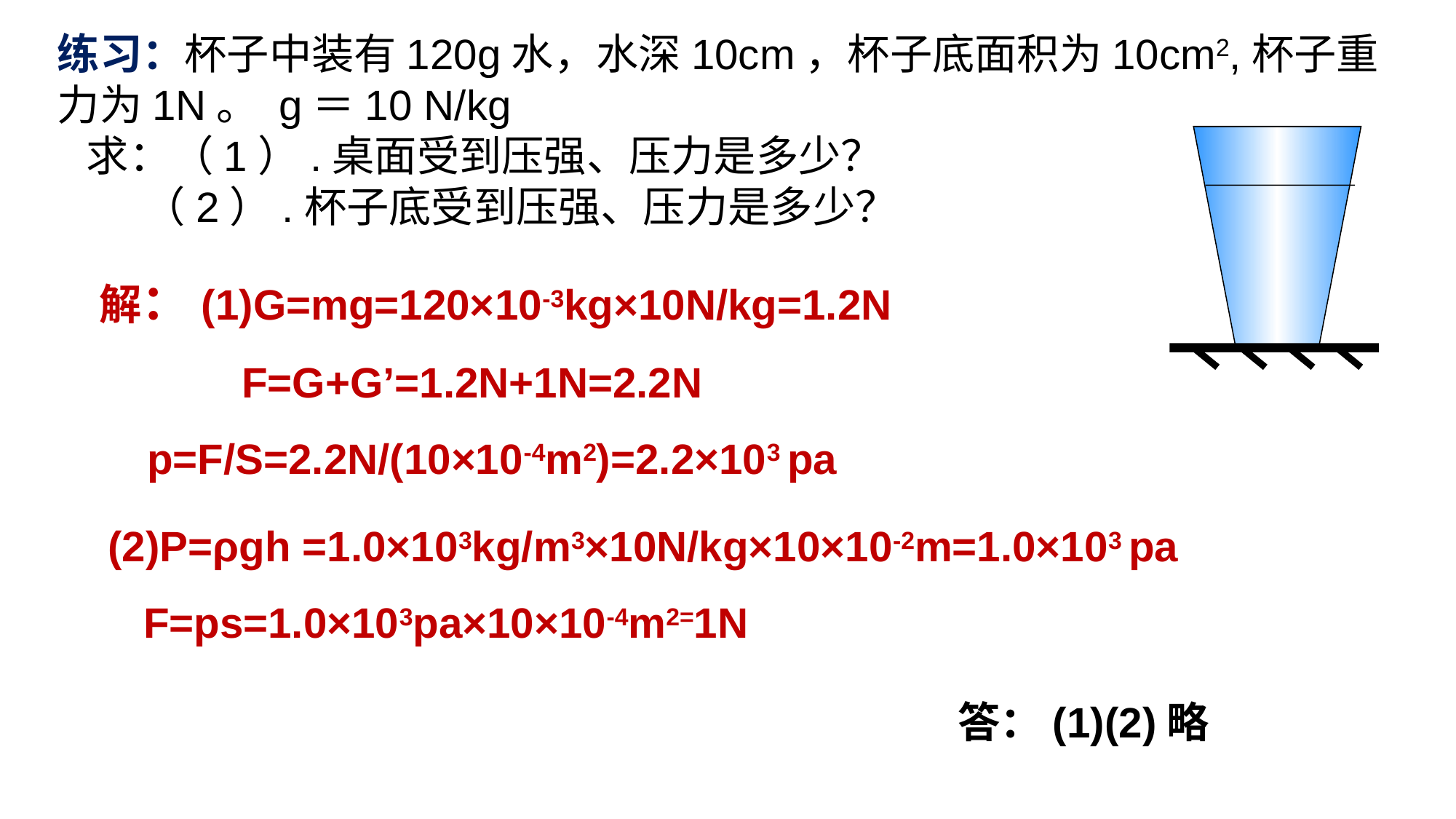

练习：杯子中装有120g水，水深10cm，杯子底面积为10cm2,杯子重力为1N。 g＝10 N/kg
  求：（1）.桌面受到压强、压力是多少？
        （2）.杯子底受到压强、压力是多少？

 解：(1)G=mg=120×10-3kg×10N/kg=1.2N
              F=G+G’=1.2N+1N=2.2N
      p=F/S=2.2N/(10×10-4m2)=2.2×103 pa
   (2)P=ρgh =1.0×103kg/m3×10N/kg×10×10-2m=1.0×103 pa
      F=ps=1.0×103pa×10×10-4m2=1N
答：(1)(2)略